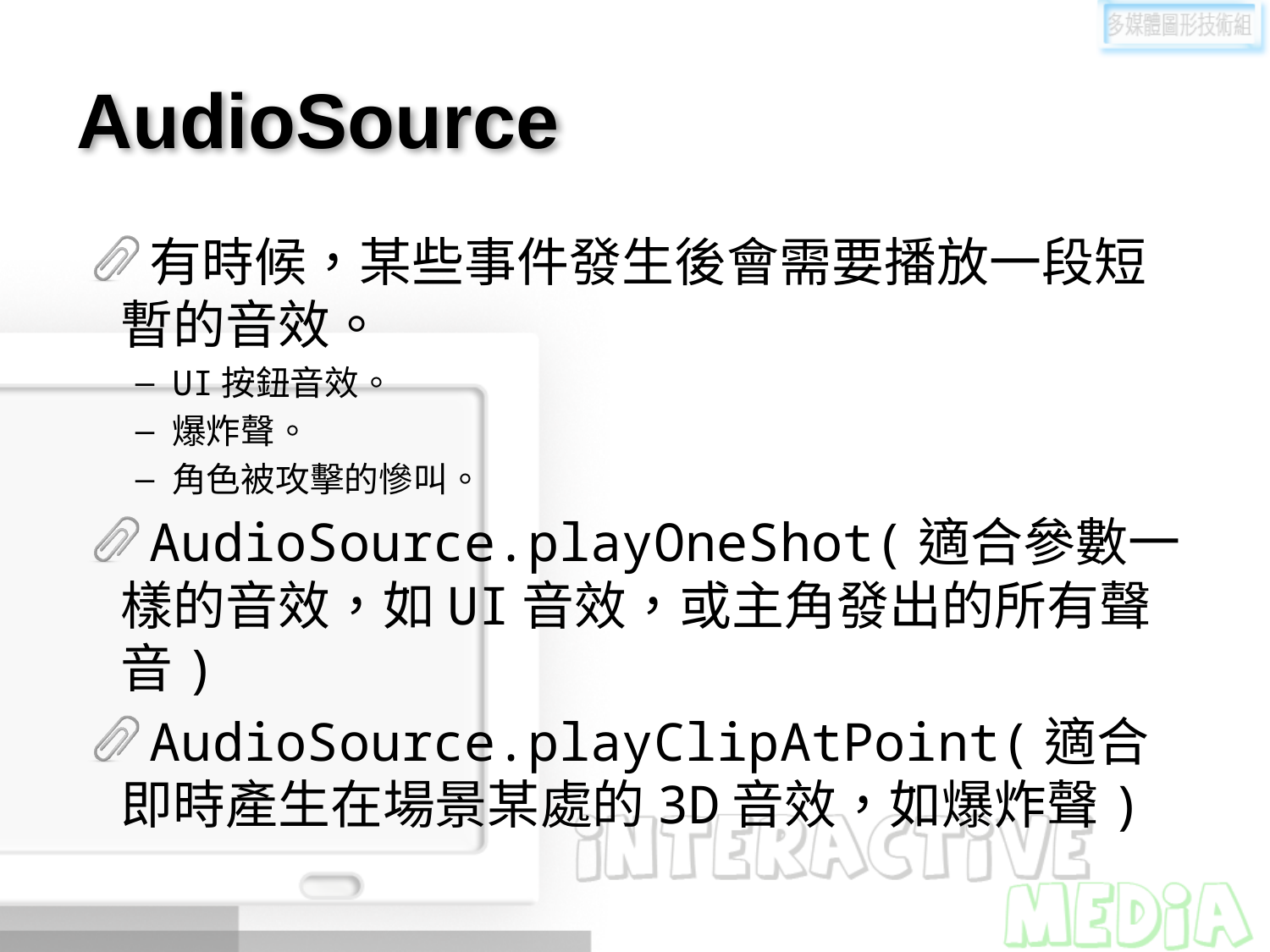

# AudioSource
有時候，某些事件發生後會需要播放一段短暫的音效。
UI按鈕音效。
爆炸聲。
角色被攻擊的慘叫。
AudioSource.playOneShot(適合參數一樣的音效，如UI音效，或主角發出的所有聲音)
AudioSource.playClipAtPoint(適合即時產生在場景某處的3D音效，如爆炸聲)